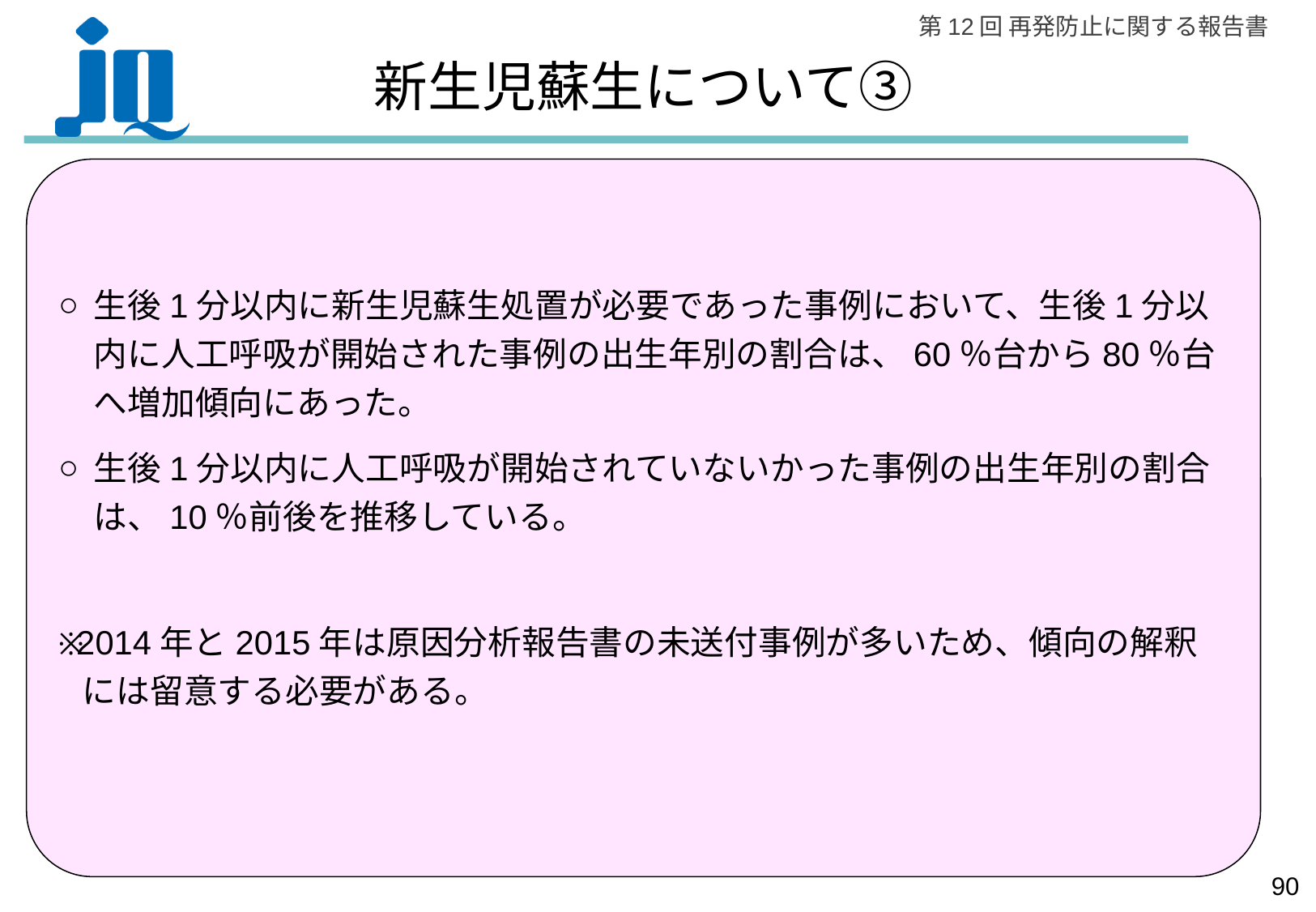

新生児蘇生について③
生後1分以内に新生児蘇生処置が必要であった事例において、生後1分以内に人工呼吸が開始された事例の出生年別の割合は、60％台から80％台へ増加傾向にあった。
生後1分以内に人工呼吸が開始されていないかった事例の出生年別の割合は、10％前後を推移している。

※2014年と2015年は原因分析報告書の未送付事例が多いため、傾向の解釈には留意する必要がある。

90